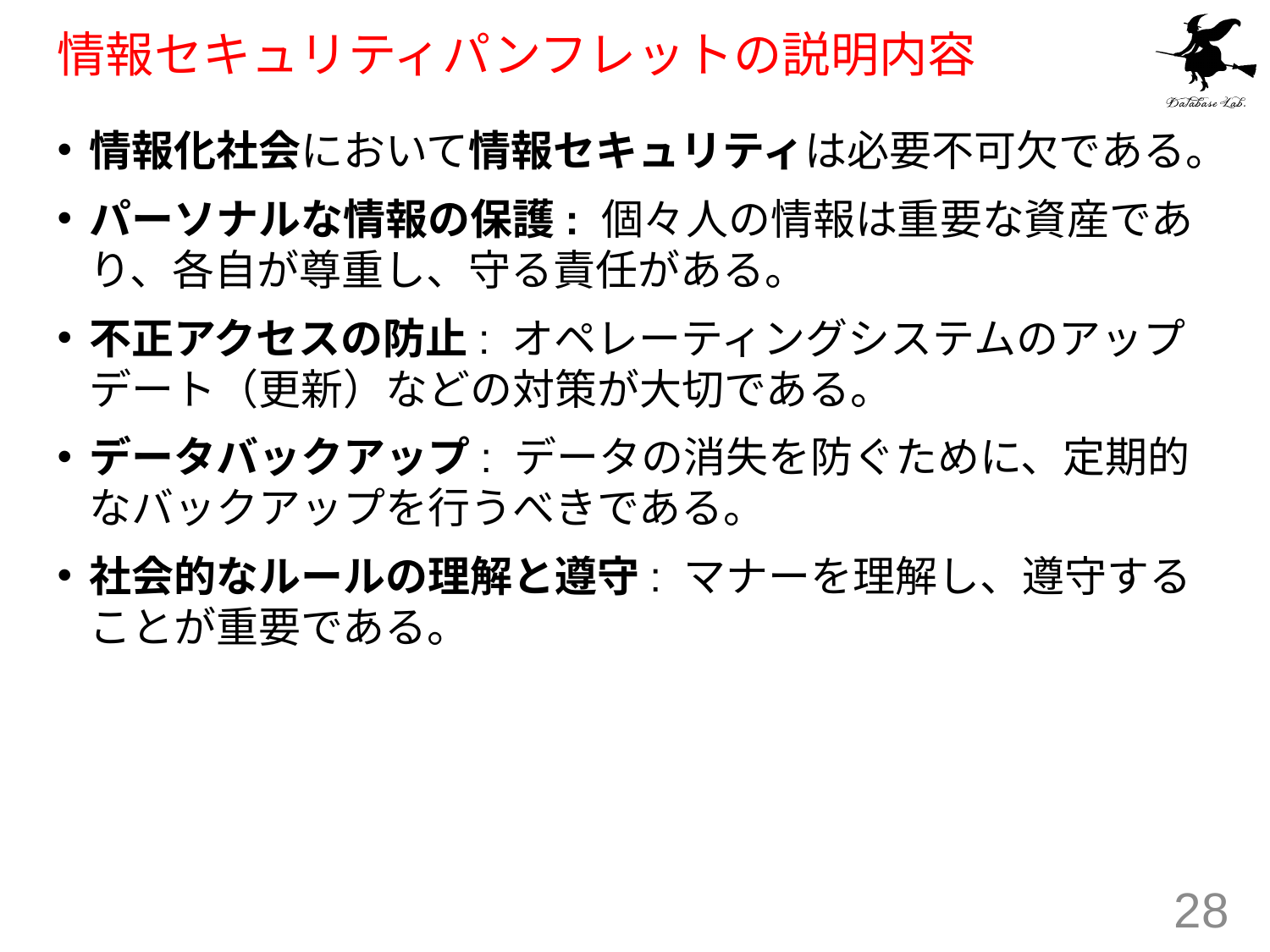

# 情報セキュリティパンフレットの説明内容
情報化社会において情報セキュリティは必要不可欠である。
パーソナルな情報の保護: 個々人の情報は重要な資産であり、各自が尊重し、守る責任がある。
不正アクセスの防止: オペレーティングシステムのアップデート（更新）などの対策が大切である。
データバックアップ: データの消失を防ぐために、定期的なバックアップを行うべきである。
社会的なルールの理解と遵守: マナーを理解し、遵守することが重要である。

28